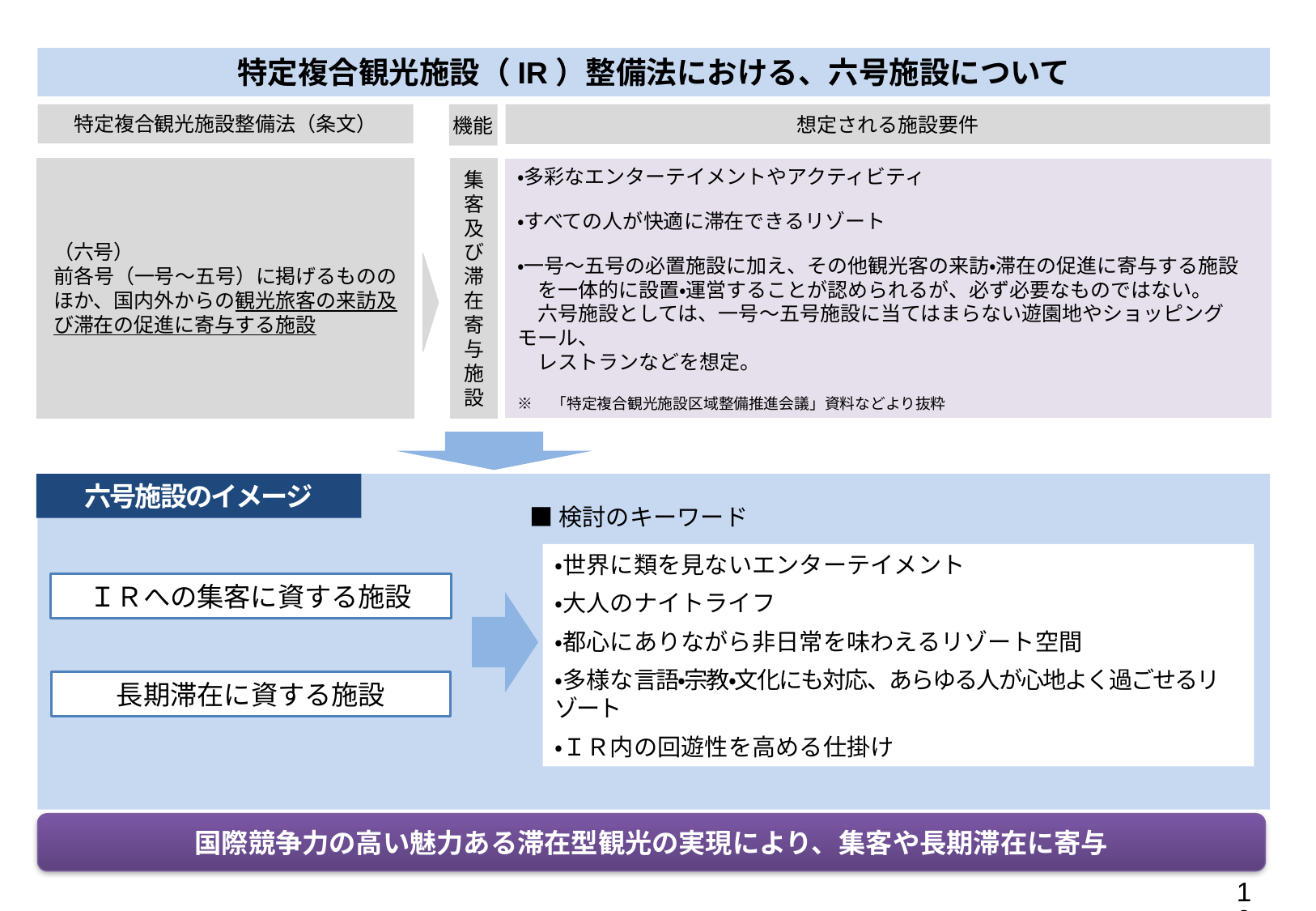

想定される施設要件
特定複合観光施設整備法（条文）
特定複合観光施設（IR）整備法における、六号施設について
機能
（六号）
前各号（一号～五号）に掲げるもののほか、国内外からの観光旅客の来訪及び滞在の促進に寄与する施設
集客及び
滞在寄与施設
・多彩なエンターテイメントやアクティビティ
・すべての人が快適に滞在できるリゾート
・一号～五号の必置施設に加え、その他観光客の来訪・滞在の促進に寄与する施設
　を一体的に設置・運営することが認められるが、必ず必要なものではない。
　六号施設としては、一号～五号施設に当てはまらない遊園地やショッピングモール、
　レストランなどを想定。
※　「特定複合観光施設区域整備推進会議」資料などより抜粋

六号施設のイメージ

■検討のキーワード
・世界に類を見ないエンターテイメント
・大人のナイトライフ
・都心にありながら非日常を味わえるリゾート空間
・多様な言語・宗教・文化にも対応、あらゆる人が心地よく過ごせるリゾート
・ＩＲ内の回遊性を高める仕掛け
ＩＲへの集客に資する施設

長期滞在に資する施設
国際競争力の高い魅力ある滞在型観光の実現により、集客や長期滞在に寄与
10